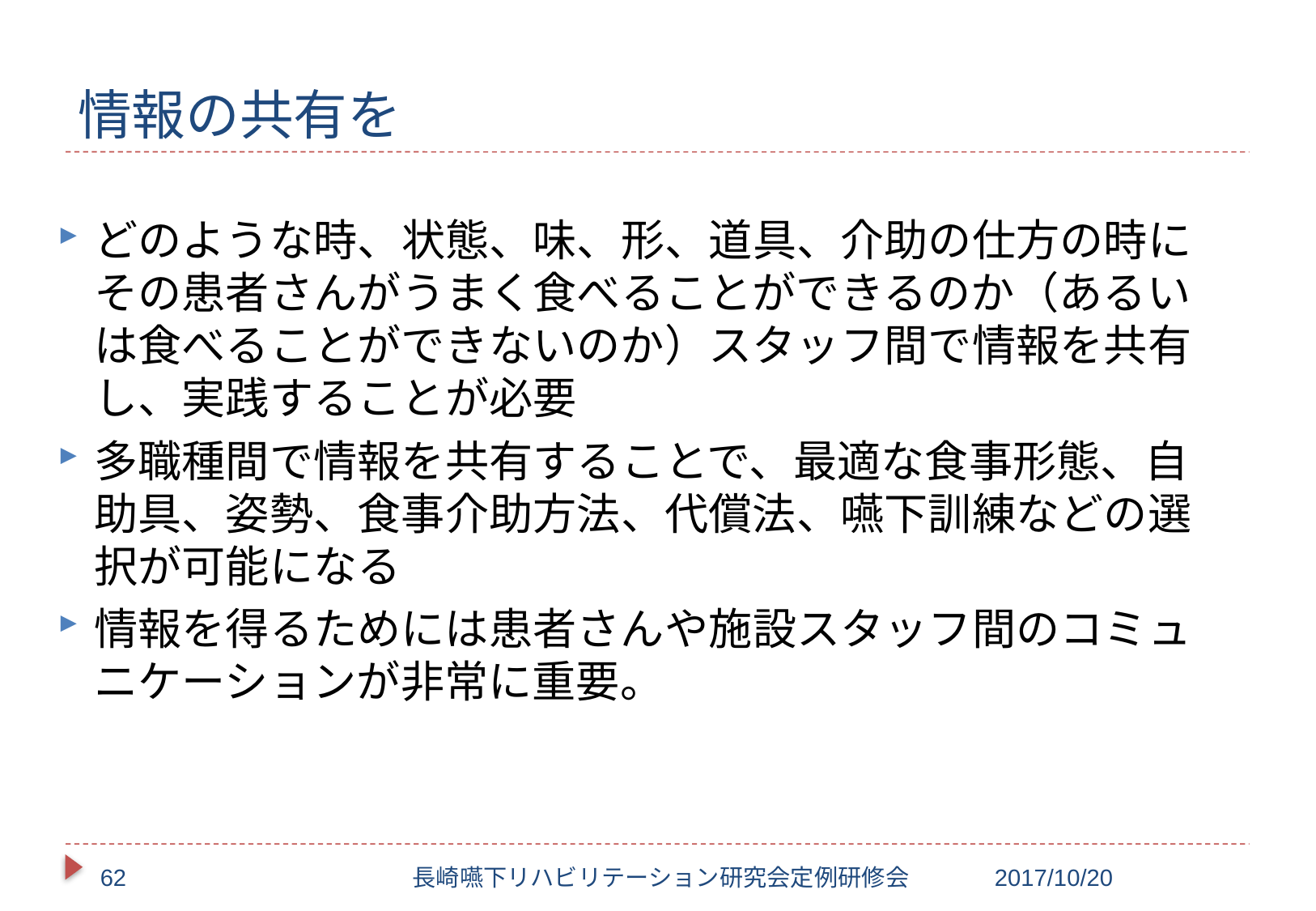

# 情報の共有を
どのような時、状態、味、形、道具、介助の仕方の時にその患者さんがうまく食べることができるのか（あるいは食べることができないのか）スタッフ間で情報を共有し、実践することが必要
多職種間で情報を共有することで、最適な食事形態、自助具、姿勢、食事介助方法、代償法、嚥下訓練などの選択が可能になる
情報を得るためには患者さんや施設スタッフ間のコミュニケーションが非常に重要。
62
長崎嚥下リハビリテーション研究会定例研修会
2017/10/20